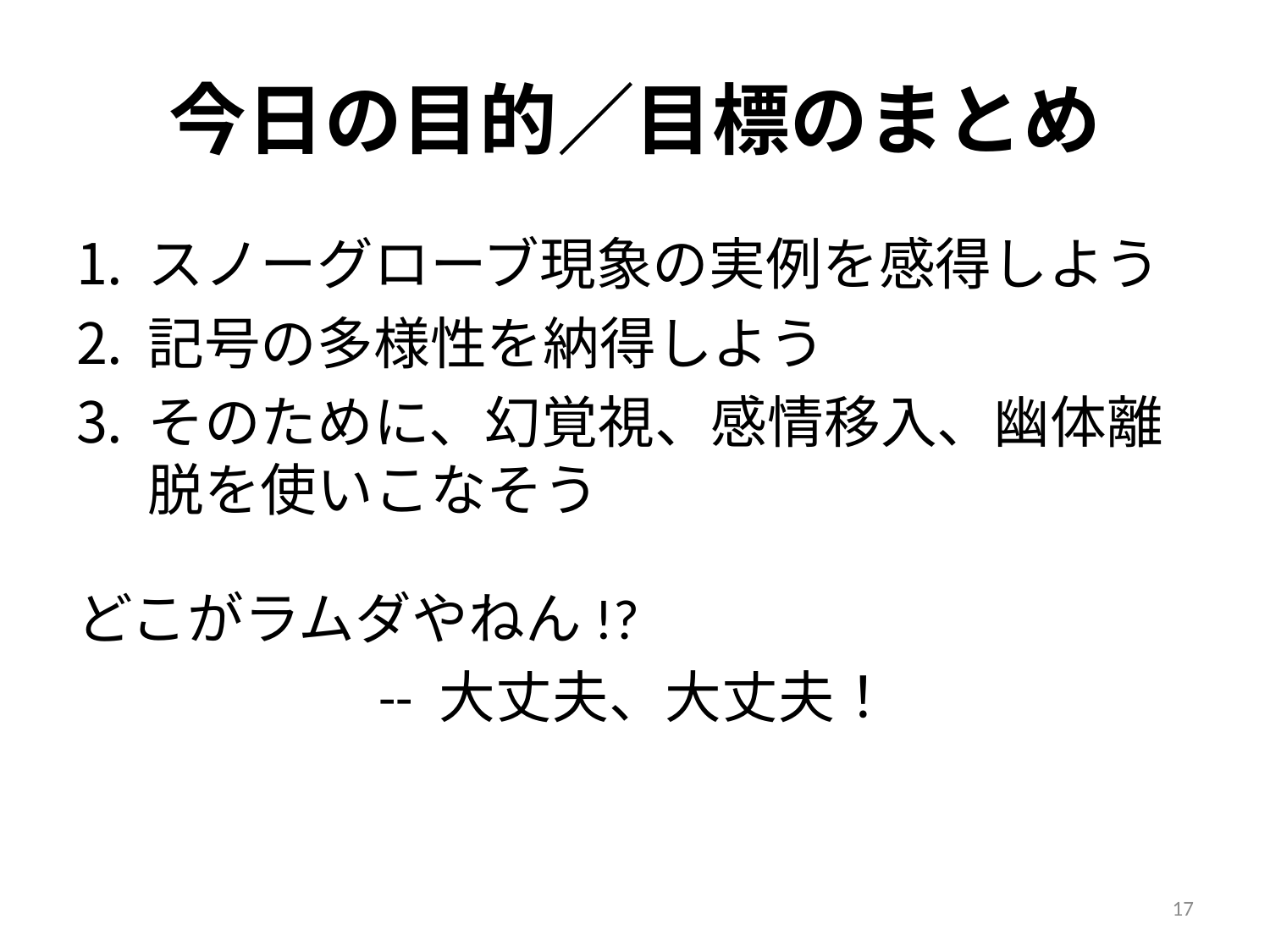

# 今日の目的／目標のまとめ
スノーグローブ現象の実例を感得しよう
記号の多様性を納得しよう
そのために、幻覚視、感情移入、幽体離脱を使いこなそう

どこがラムダやねん!?
-- 大丈夫、大丈夫！
17